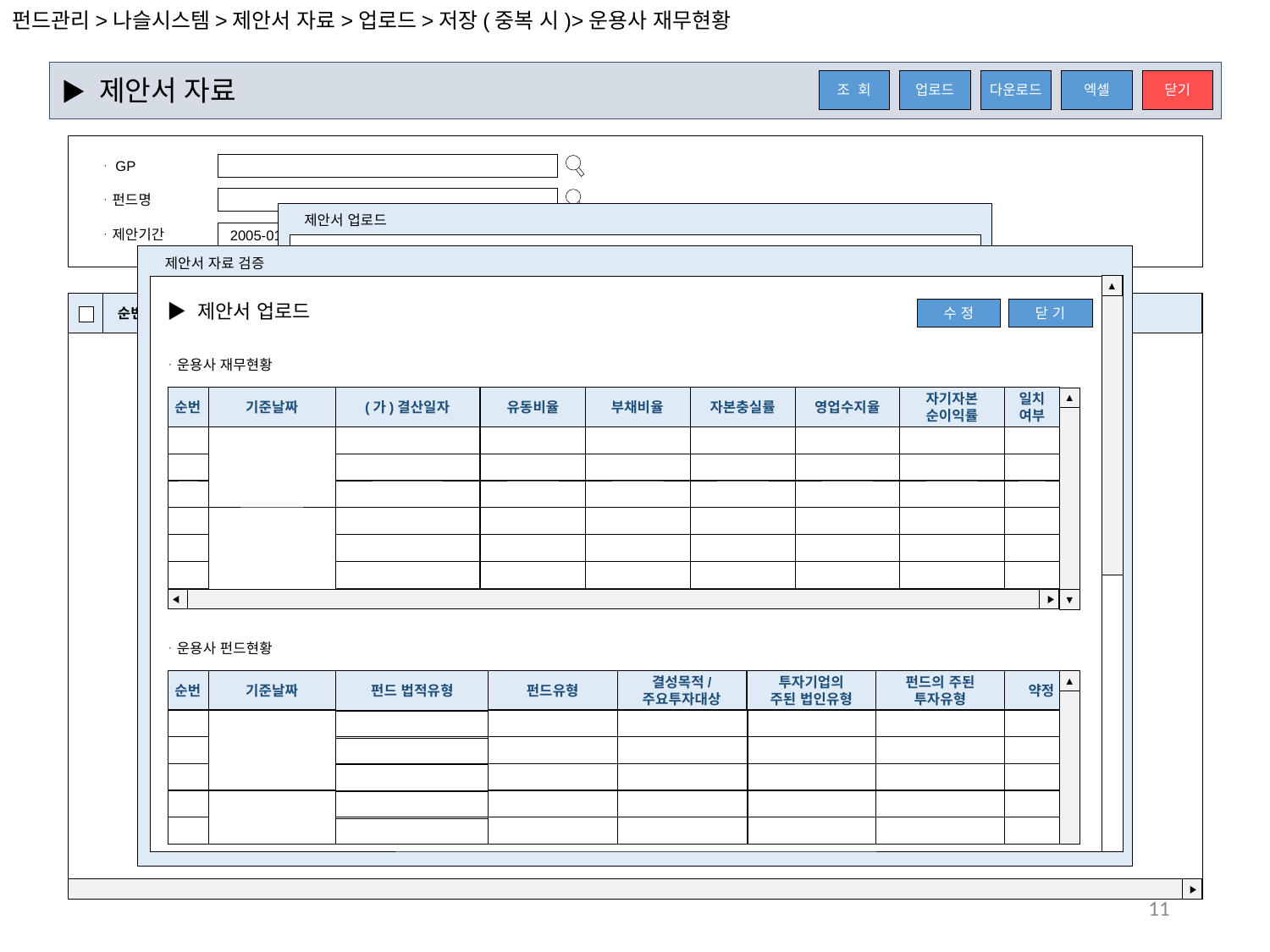

펀드관리>나슬시스템>제안서 자료>업로드>저장(중복 시)>운용사 재무현황
▶ 제안서 자료
엑셀
닫기
조  회
업로드
다운로드

ᆞGP

ᆞ펀드명

제안서 업로드
ᆞ제안기간
2005-01
2017-03

▶ 제안서 업로드
제안서 자료 검증
저 장
닫 기
▲

▶ 제안서 업로드

순번
파일명

수 정
닫 기

ᆞ운용사 재무현황
순번
기준날짜
(가)결산일자
유동비율
부채비율
자본충실률
영업수지율
자기자본
순이익률
일치
여부
▲

◀
▶

▼
ᆞ운용사 펀드현황
순번
기준날짜
펀드 법적유형
펀드유형
결성목적/
주요투자대상
투자기업의
주된 법인유형
펀드의 주된
투자유형
약정
▲

▶
11